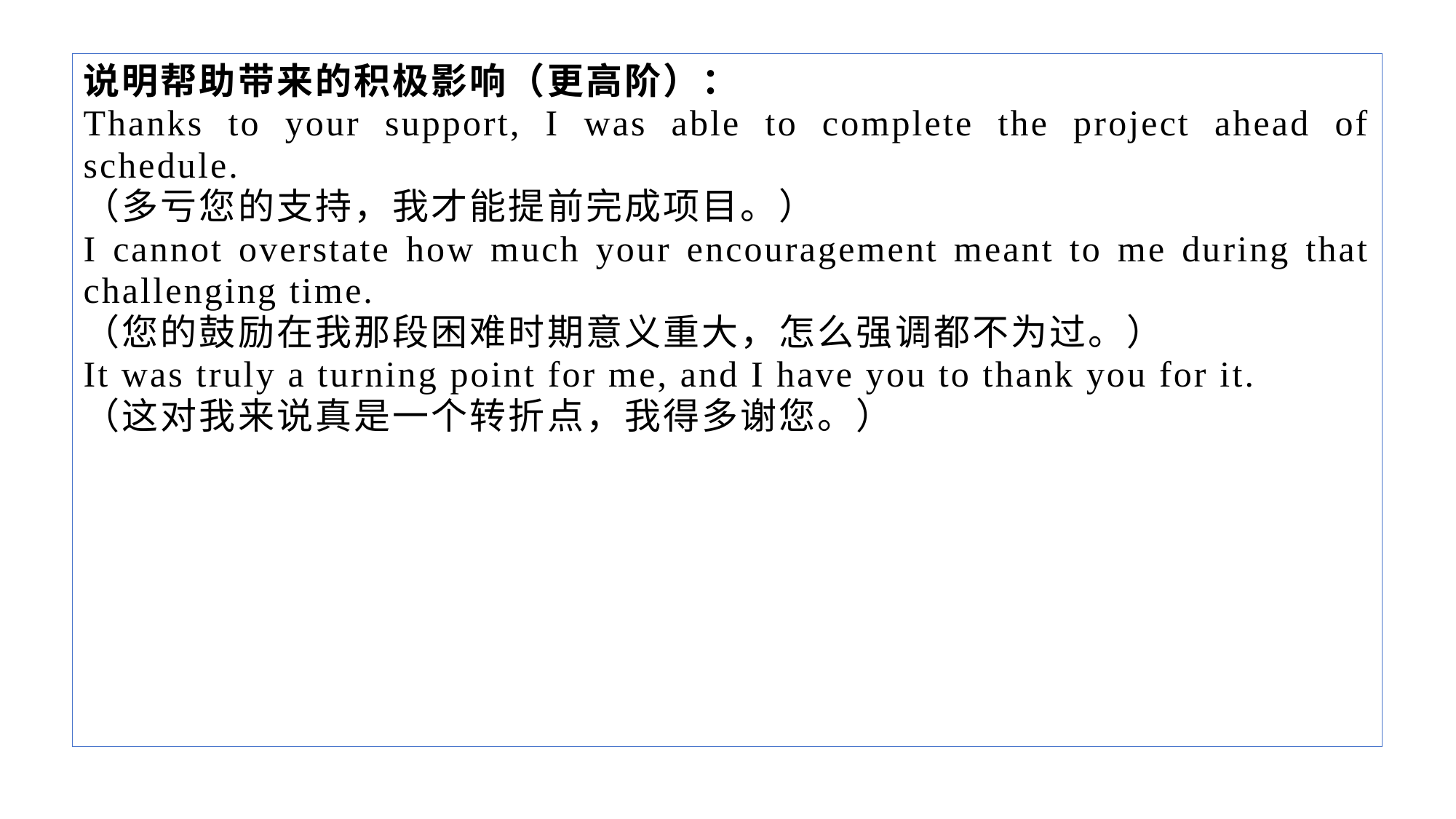

说明帮助带来的积极影响（更高阶）：
Thanks to your support, I was able to complete the project ahead of schedule.
（多亏您的支持，我才能提前完成项目。）
I cannot overstate how much your encouragement meant to me during that challenging time.
（您的鼓励在我那段困难时期意义重大，怎么强调都不为过。）
It was truly a turning point for me, and I have you to thank you for it.
（这对我来说真是一个转折点，我得多谢您。）